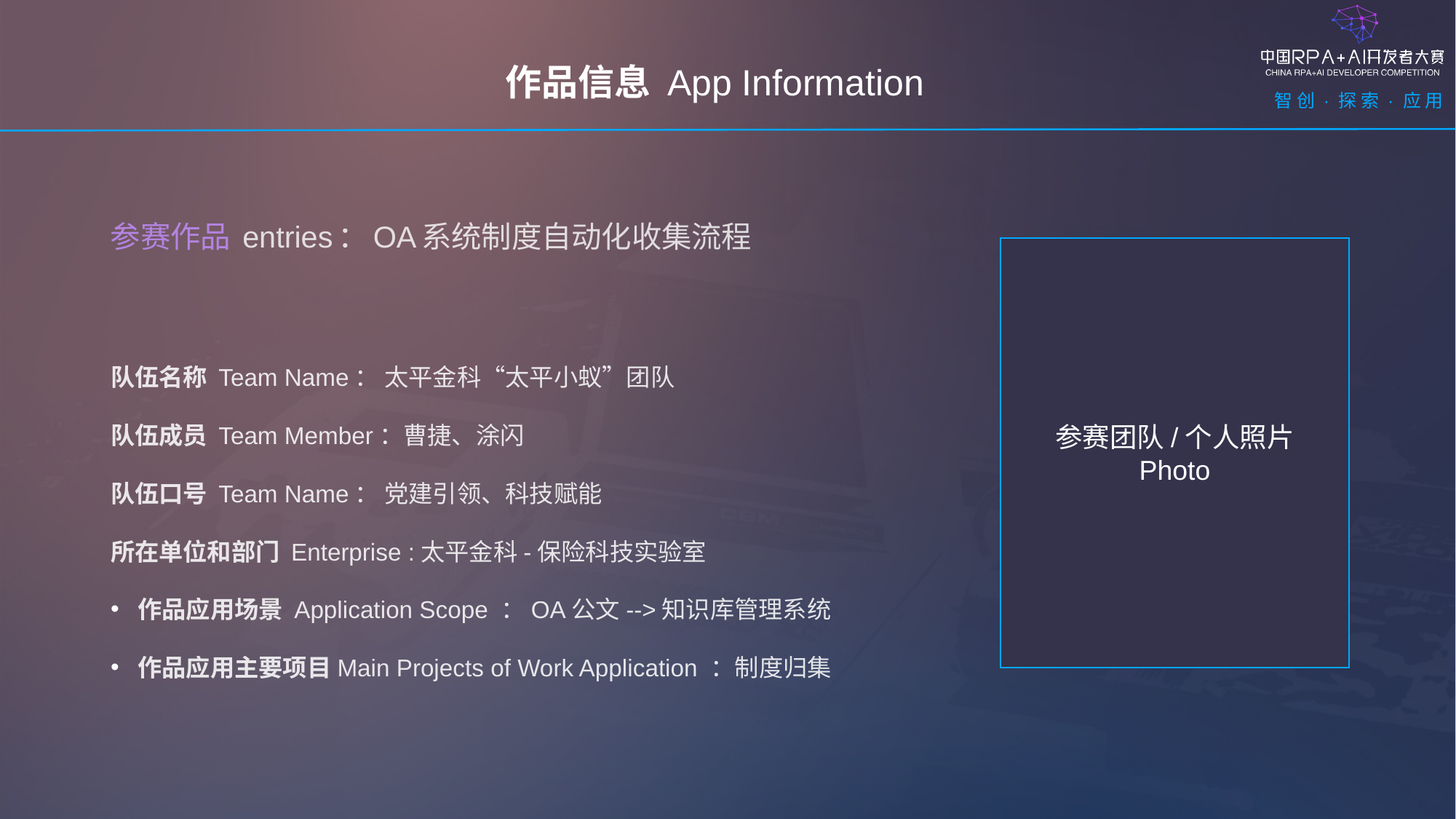

作品信息 App Information
参赛作品 entries：OA系统制度自动化收集流程
参赛团队/个人照片
Photo
队伍名称 Team Name： 太平金科“太平小蚁”团队
队伍成员 Team Member：曹捷、涂闪
队伍口号 Team Name： 党建引领、科技赋能
所在单位和部门 Enterprise :太平金科-保险科技实验室
作品应用场景 Application Scope ：OA公文-->知识库管理系统
作品应用主要项目Main Projects of Work Application ：制度归集